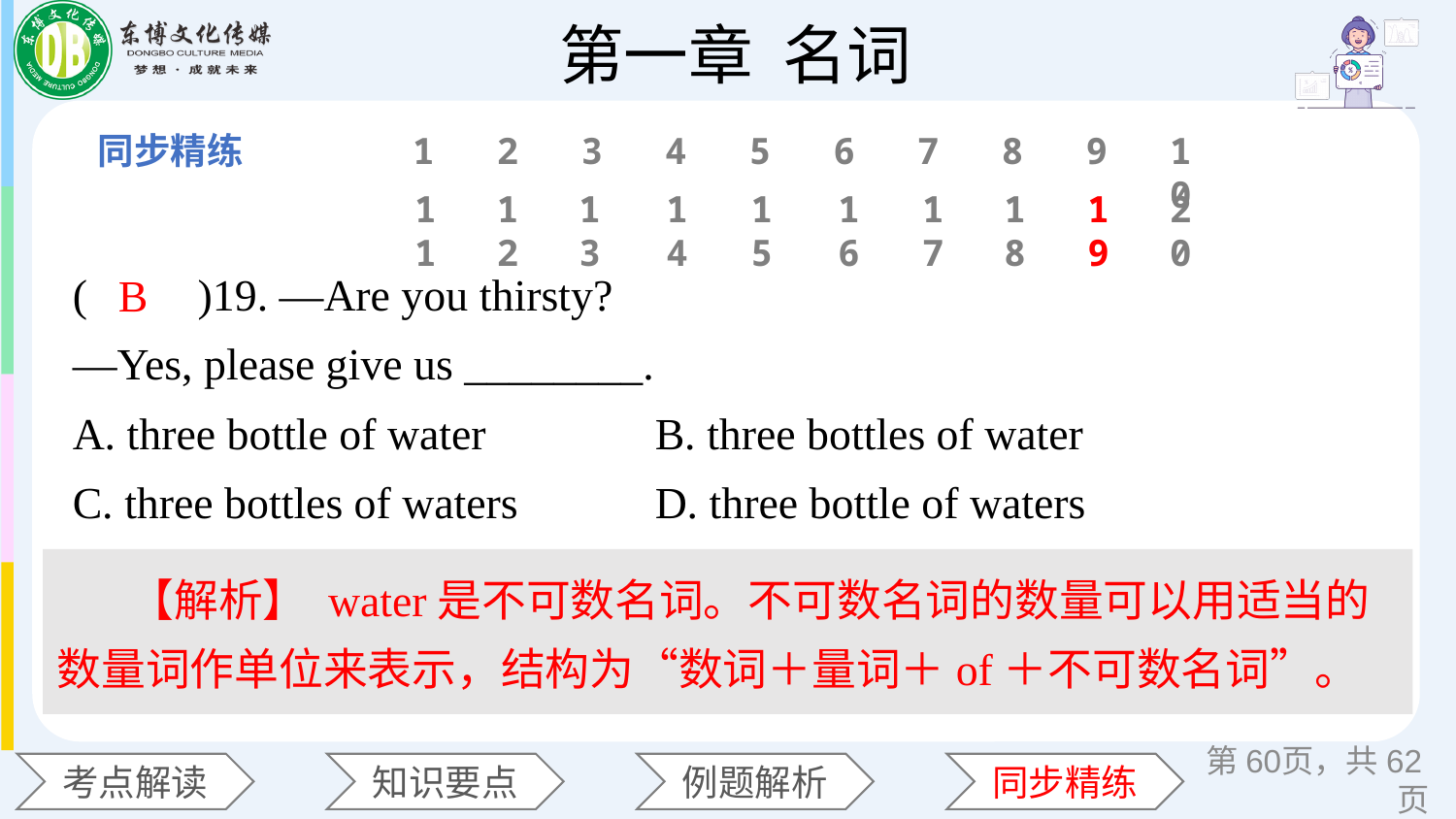

1
2
3
4
5
6
7
8
9
10
11
12
13
14
15
16
17
18
19
20
(　　)19. —Are you thirsty?
—Yes, please give us ________.
A. three bottle of water    	B. three bottles of water
C. three bottles of waters    	D. three bottle of waters
B
【解析】 water是不可数名词。不可数名词的数量可以用适当的数量词作单位来表示，结构为“数词＋量词＋of＋不可数名词”。
第60页，共62页